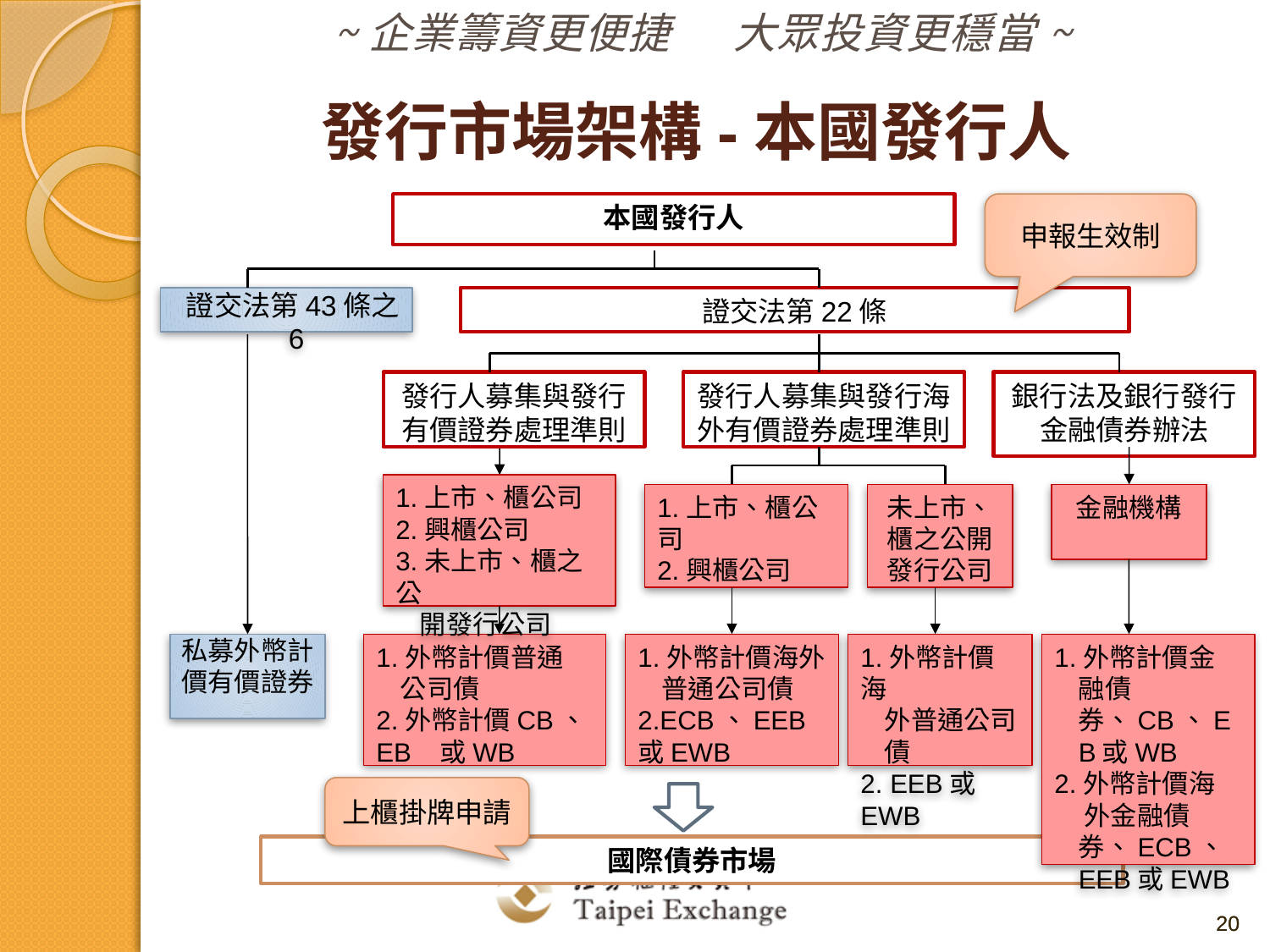

發行市場架構-本國發行人
本國發行人
證交法第43條之6
證交法第22條

銀行法及銀行發行金融債券辦法

發行人募集與發行有價證券處理準則
發行人募集與發行海外有價證券處理準則

1.上市、櫃公司
2.興櫃公司
3.未上市、櫃之公
   開發行公司
1.上市、櫃公司
2.興櫃公司

未上市、櫃之公開發行公司
金融機構
私募外幣計價有價證券
1.外幣計價金
   融債券、CB、EB或WB
2.外幣計價海
    外金融債券、ECB、EEB或EWB
1.外幣計價普通
   公司債
2.外幣計價CB、EB   或WB

1.外幣計價海外
   普通公司債
2.ECB、EEB或EWB

1.外幣計價海
   外普通公司
   債
2. EEB或EWB

國際債券市場

申報生效制
上櫃掛牌申請
20
20